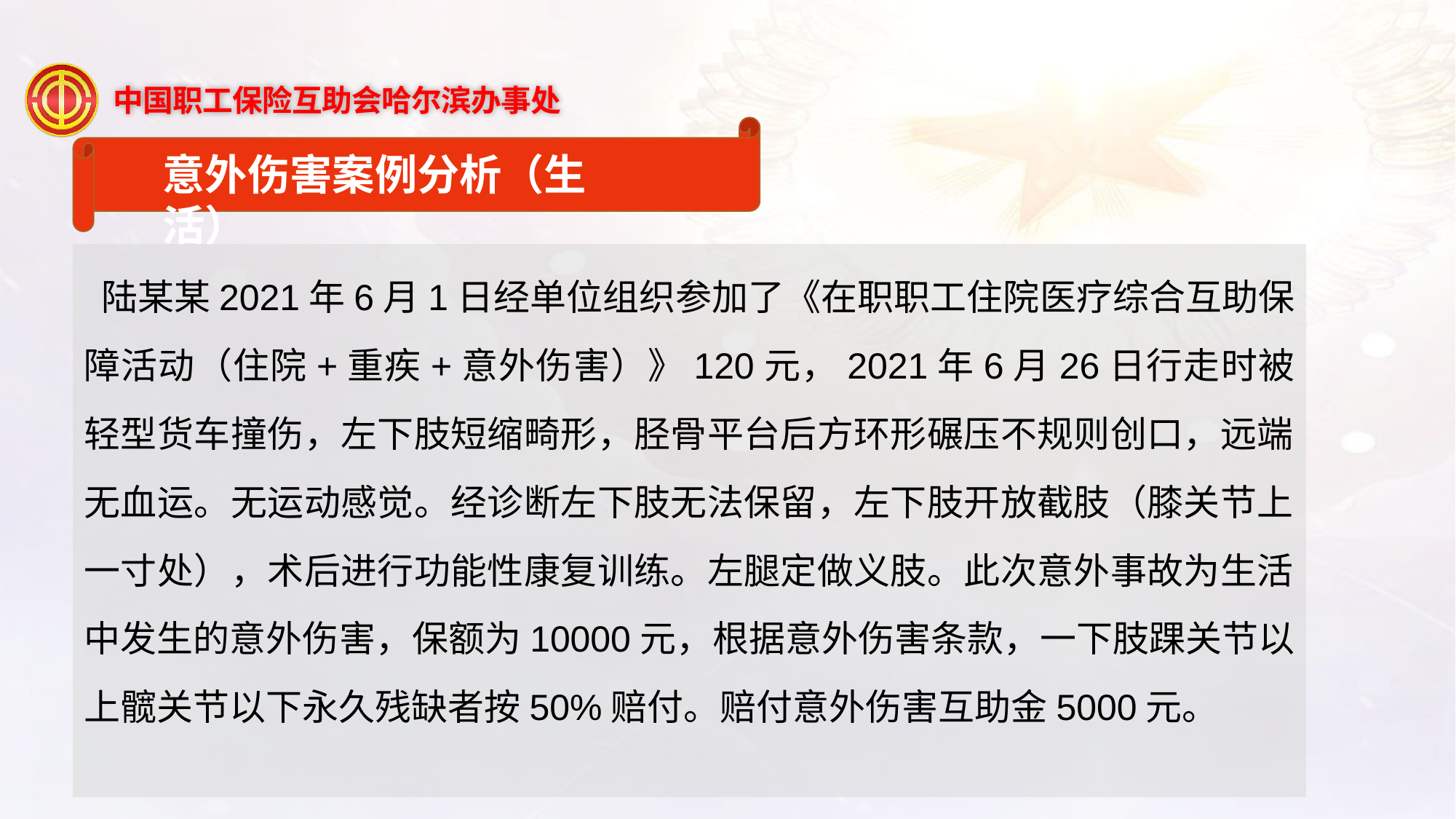

意外伤害案例分析（生活）
 陆某某2021年6月1日经单位组织参加了《在职职工住院医疗综合互助保障活动（住院+重疾+意外伤害）》120元，2021年6月26日行走时被轻型货车撞伤，左下肢短缩畸形，胫骨平台后方环形碾压不规则创口，远端无血运。无运动感觉。经诊断左下肢无法保留，左下肢开放截肢（膝关节上一寸处），术后进行功能性康复训练。左腿定做义肢。此次意外事故为生活中发生的意外伤害，保额为10000元，根据意外伤害条款，一下肢踝关节以上髋关节以下永久残缺者按50%赔付。赔付意外伤害互助金5000元。